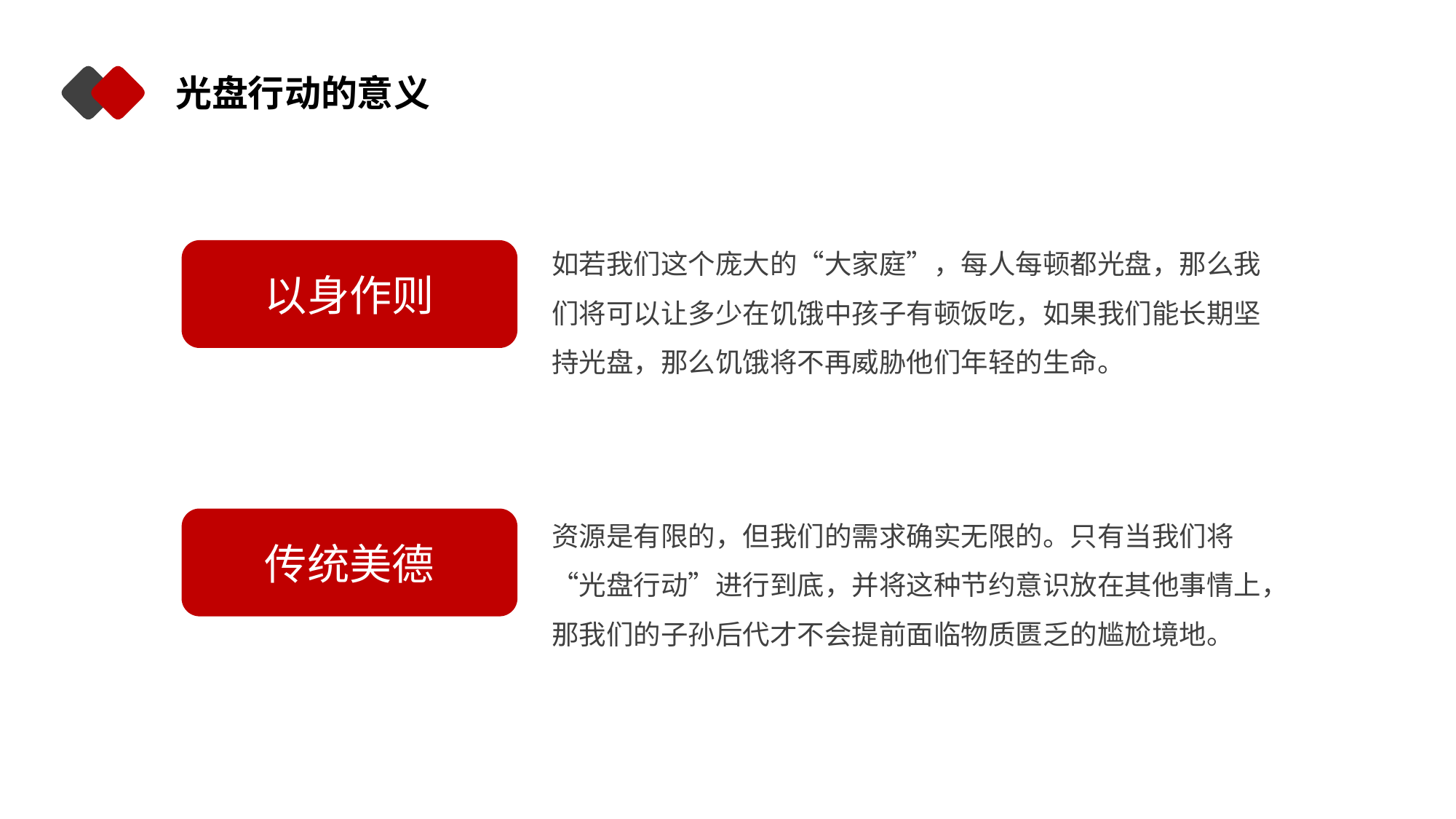

光盘行动的意义

如若我们这个庞大的“大家庭”，每人每顿都光盘，那么我们将可以让多少在饥饿中孩子有顿饭吃，如果我们能长期坚持光盘，那么饥饿将不再威胁他们年轻的生命。
以身作则
资源是有限的，但我们的需求确实无限的。只有当我们将“光盘行动”进行到底，并将这种节约意识放在其他事情上，那我们的子孙后代才不会提前面临物质匮乏的尴尬境地。
传统美德